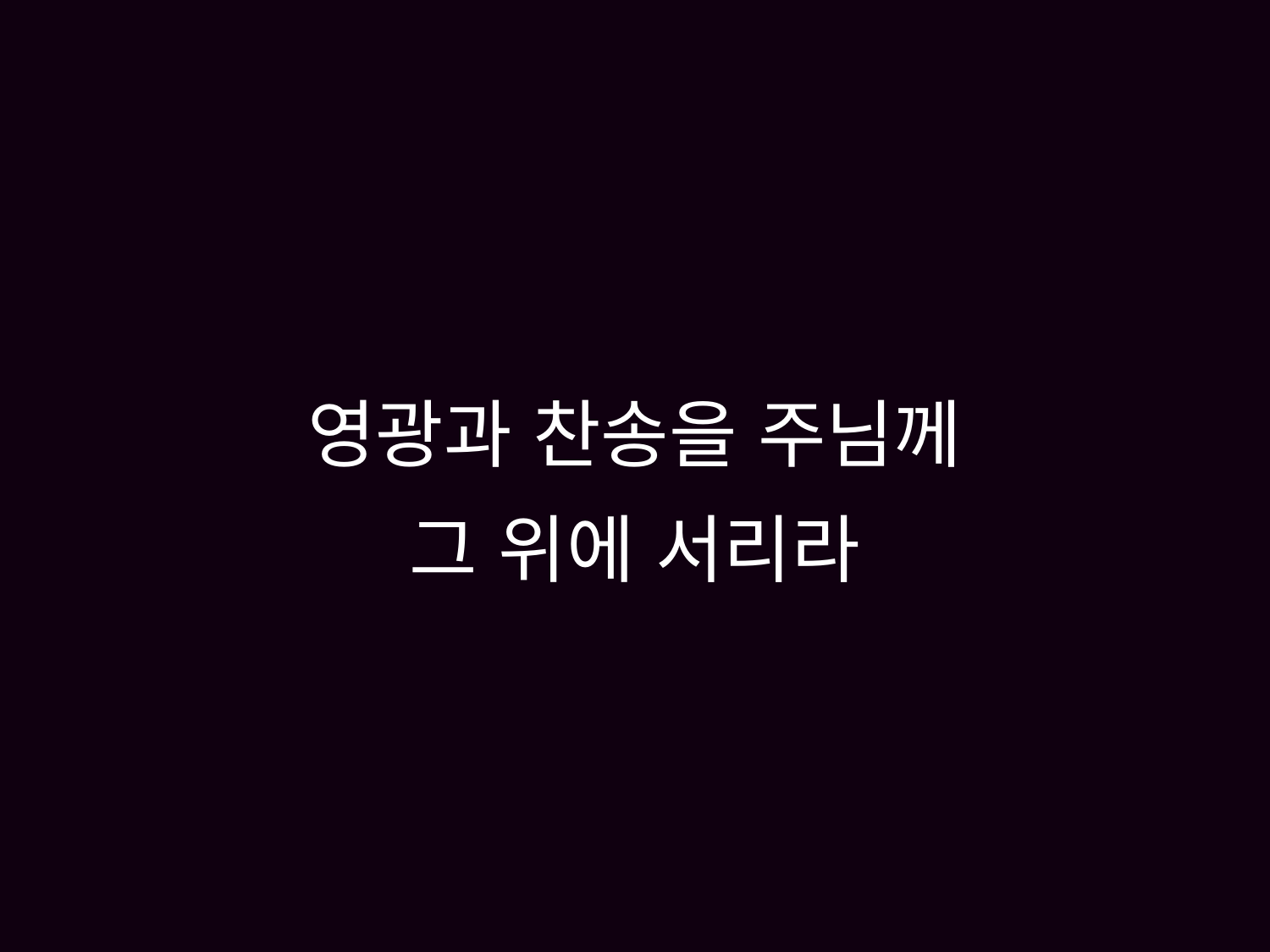

# 영광과 찬송을 주님께 그 위에 서리라